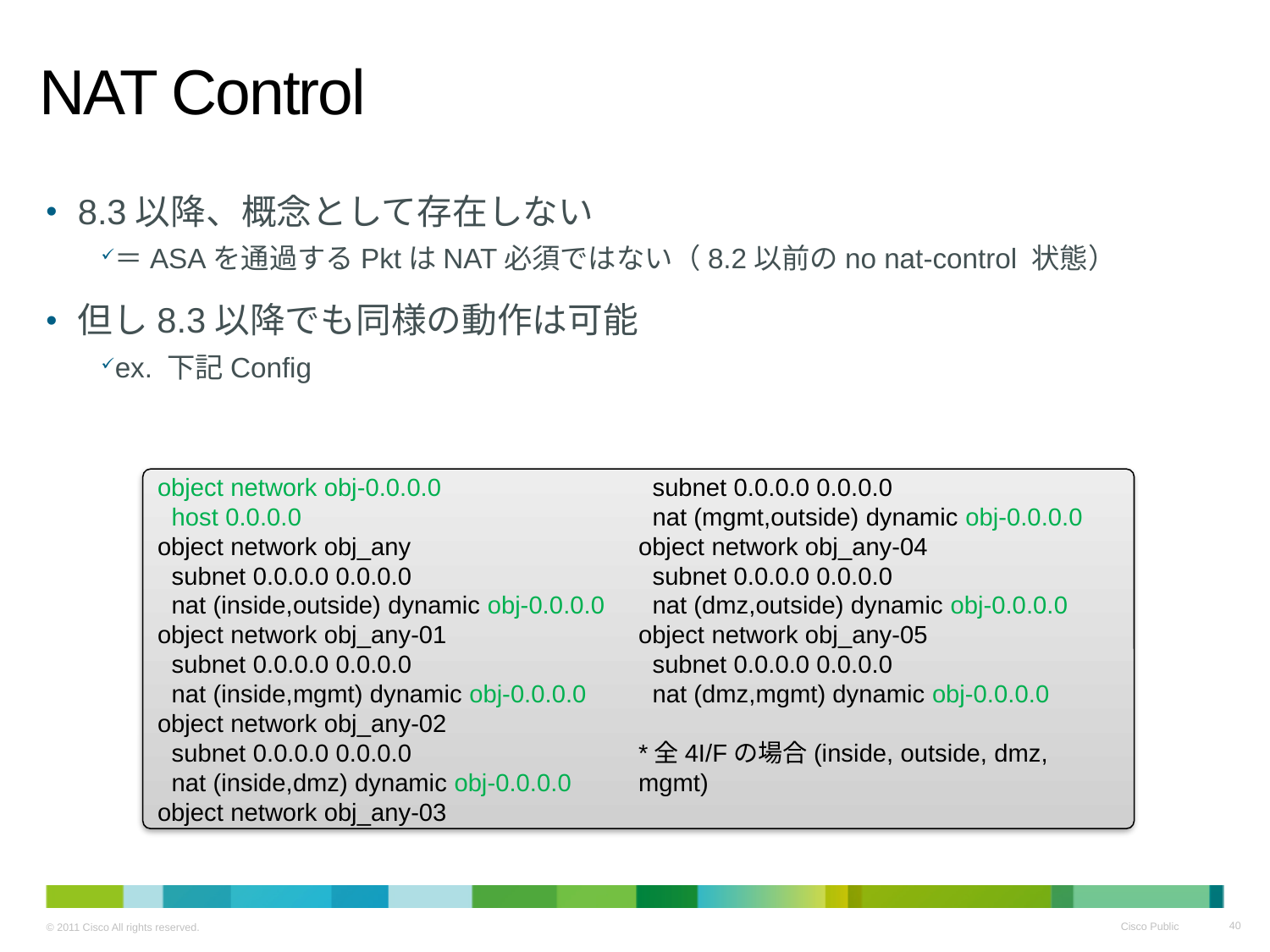

# NAT Control
8.3以降、概念として存在しない
＝ASAを通過するPktはNAT必須ではない（8.2以前のno nat-control 状態）
但し8.3以降でも同様の動作は可能
ex. 下記Config
object network obj-0.0.0.0
  host 0.0.0.0
object network obj_any
  subnet 0.0.0.0 0.0.0.0
  nat (inside,outside) dynamic obj-0.0.0.0
object network obj_any-01
  subnet 0.0.0.0 0.0.0.0
  nat (inside,mgmt) dynamic obj-0.0.0.0
object network obj_any-02
  subnet 0.0.0.0 0.0.0.0
  nat (inside,dmz) dynamic obj-0.0.0.0
object network obj_any-03
  subnet 0.0.0.0 0.0.0.0
  nat (mgmt,outside) dynamic obj-0.0.0.0
object network obj_any-04
  subnet 0.0.0.0 0.0.0.0
  nat (dmz,outside) dynamic obj-0.0.0.0
object network obj_any-05
  subnet 0.0.0.0 0.0.0.0
  nat (dmz,mgmt) dynamic obj-0.0.0.0

*全4I/Fの場合(inside, outside, dmz, mgmt)